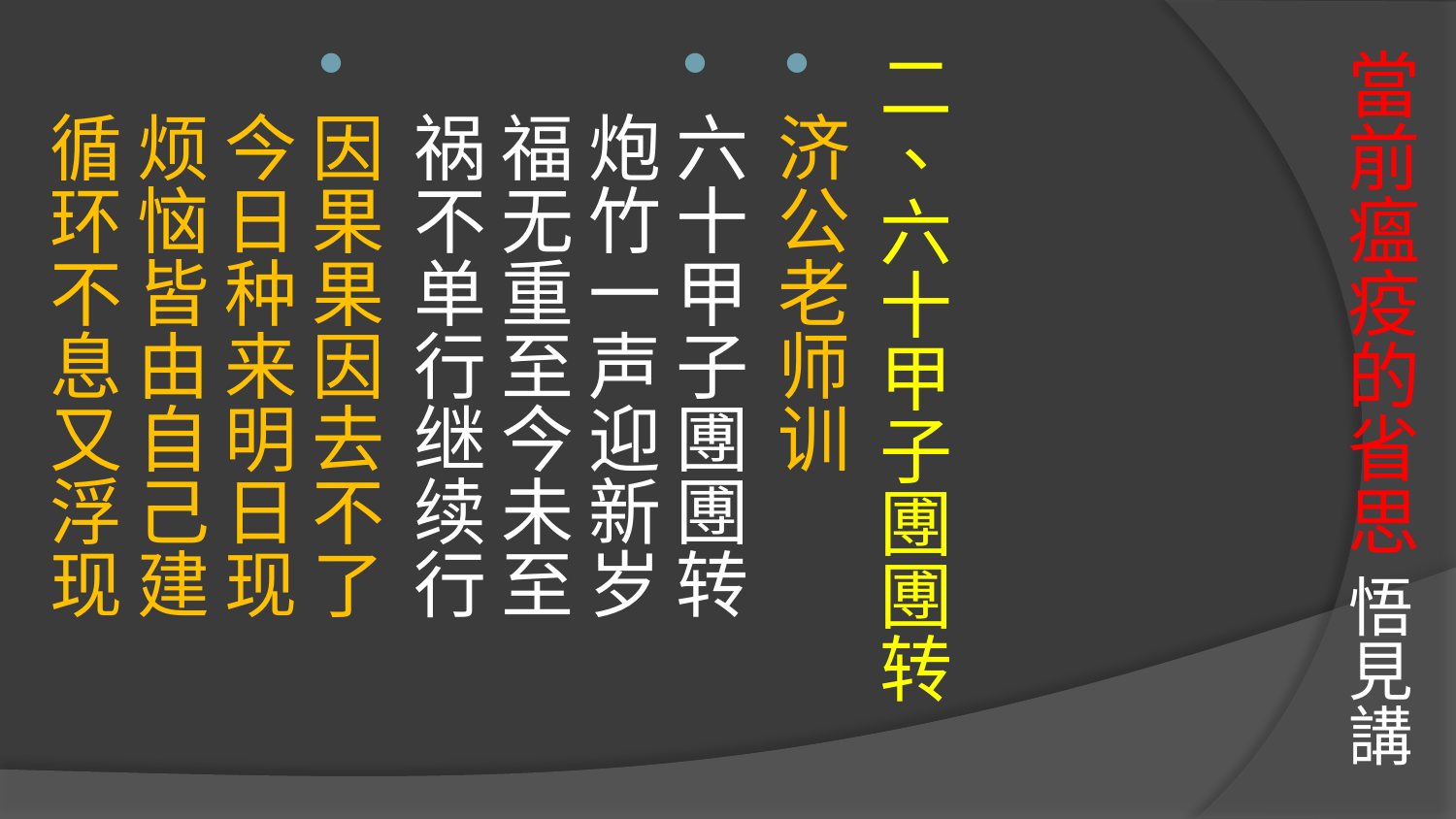

# 當前瘟疫的省思 悟見講
二、六十甲子圑圑转
济公老师训
六十甲子圑圑转
炮竹一声迎新岁
福无重至今未至
祸不单行继续行
因果果因去不了
今日种来明日现
烦恼皆由自己建
循环不息又浮现